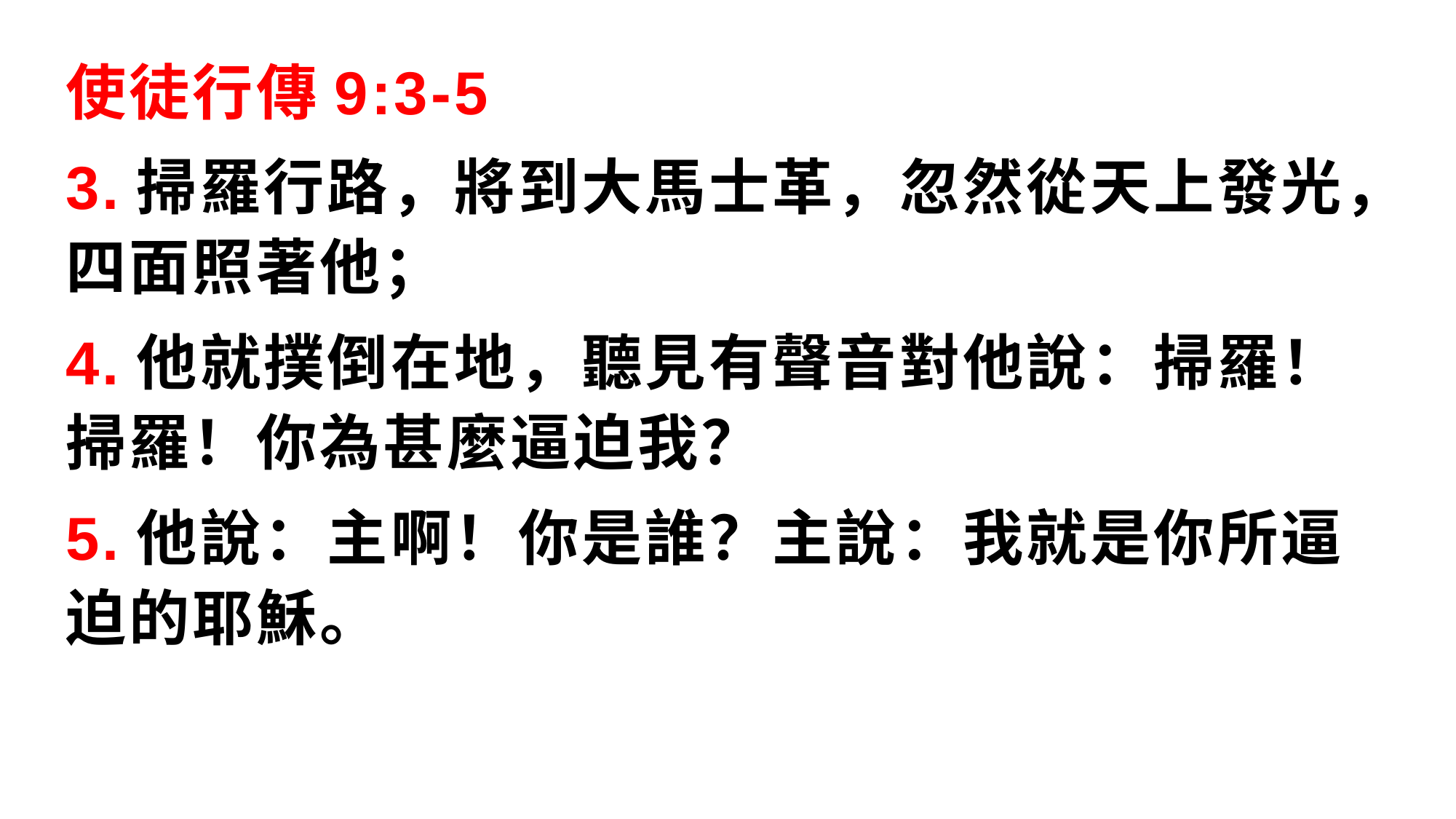

使徒行傳9:3-5
3.掃羅行路，將到大馬士革，忽然從天上發光，四面照著他；
4.他就撲倒在地，聽見有聲音對他說：掃羅！掃羅！你為甚麼逼迫我？
5.他說：主啊！你是誰？主說：我就是你所逼迫的耶穌。